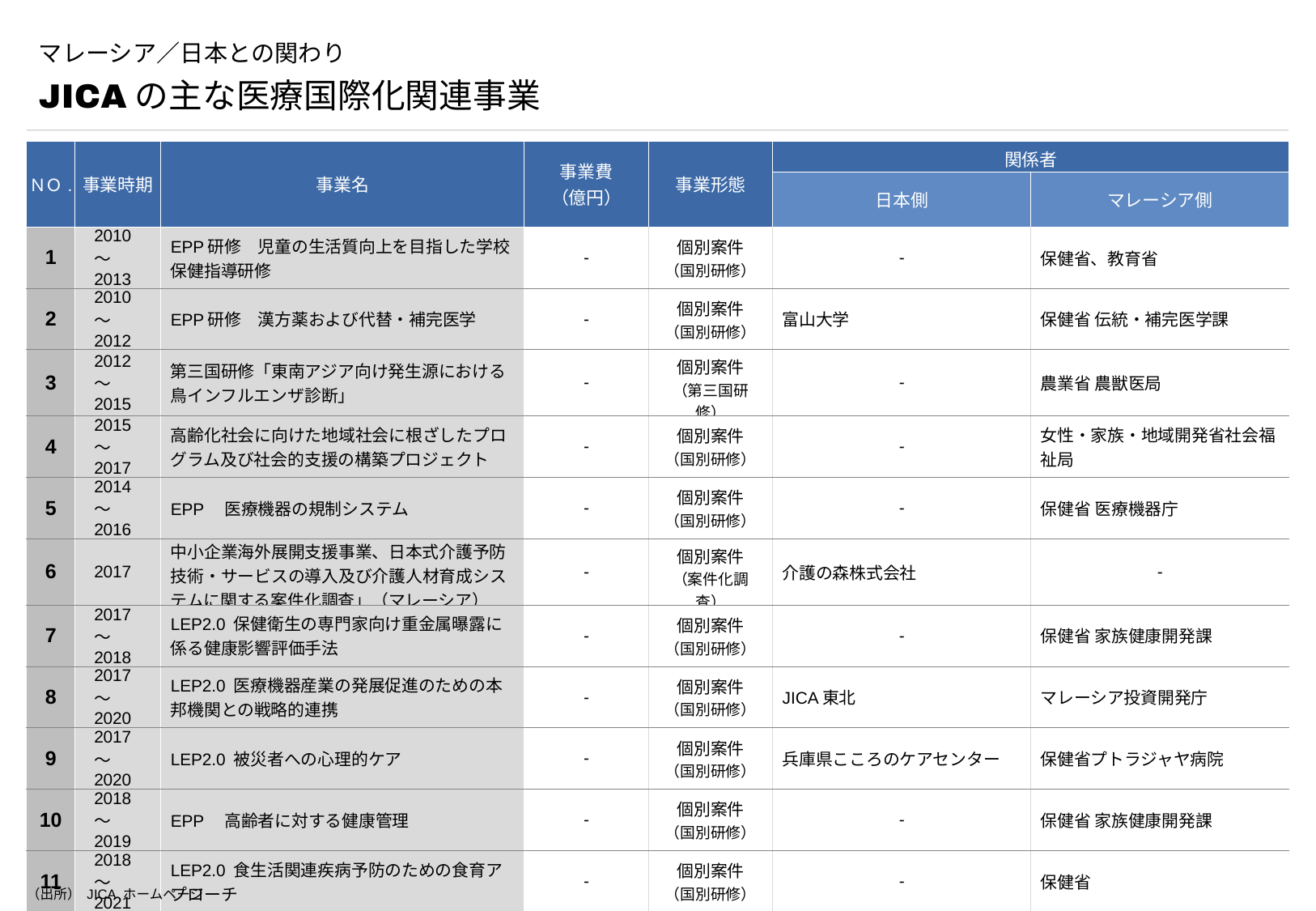

# マレーシア／日本との関わり
JICAの主な医療国際化関連事業
| ＮＯ. | 事業時期 | 事業名 | 事業費 （億円） | 事業形態 | 関係者 |  |
| --- | --- | --- | --- | --- | --- | --- |
|  |  |  |  |  | 日本側 | マレーシア側 |
| 1 | 2010～2013 | EPP研修　児童の生活質向上を目指した学校保健指導研修 | - | 個別案件 （国別研修） | - | 保健省、教育省 |
| 2 | 2010～2012 | EPP研修　漢方薬および代替・補完医学 | - | 個別案件 （国別研修） | 富山大学 | 保健省 伝統・補完医学課 |
| 3 | 2012～2015 | 第三国研修「東南アジア向け発生源における鳥インフルエンザ診断」 | - | 個別案件 （第三国研修） | - | 農業省 農獣医局 |
| 4 | 2015～ 2017 | 高齢化社会に向けた地域社会に根ざしたプログラム及び社会的支援の構築プロジェクト | ‐ | 個別案件 （国別研修） | ‐ | 女性・家族・地域開発省社会福祉局 |
| 5 | 2014～2016 | EPP　医療機器の規制システム | - | 個別案件 （国別研修） | - | 保健省 医療機器庁 |
| 6 | 2017 | 中小企業海外展開支援事業、日本式介護予防技術・サービスの導入及び介護人材育成システムに関する案件化調査」（マレーシア） | - | 個別案件 （案件化調査） | 介護の森株式会社 | ‐ |
| 7 | 2017～2018 | LEP2.0 保健衛生の専門家向け重金属曝露に係る健康影響評価手法 | - | 個別案件 （国別研修） | - | 保健省 家族健康開発課 |
| 8 | 2017～2020 | LEP2.0 医療機器産業の発展促進のための本邦機関との戦略的連携 | - | 個別案件 （国別研修） | JICA東北 | マレーシア投資開発庁 |
| 9 | 2017～2020 | LEP2.0 被災者への心理的ケア | - | 個別案件 （国別研修） | 兵庫県こころのケアセンター | 保健省プトラジャヤ病院 |
| 10 | 2018～2019 | EPP　高齢者に対する健康管理 | - | 個別案件 （国別研修） | - | 保健省 家族健康開発課 |
| 11 | 2018～2021 | LEP2.0 食生活関連疾病予防のための食育アプローチ | - | 個別案件 （国別研修） | - | 保健省 |
（出所） JICA ホームページ